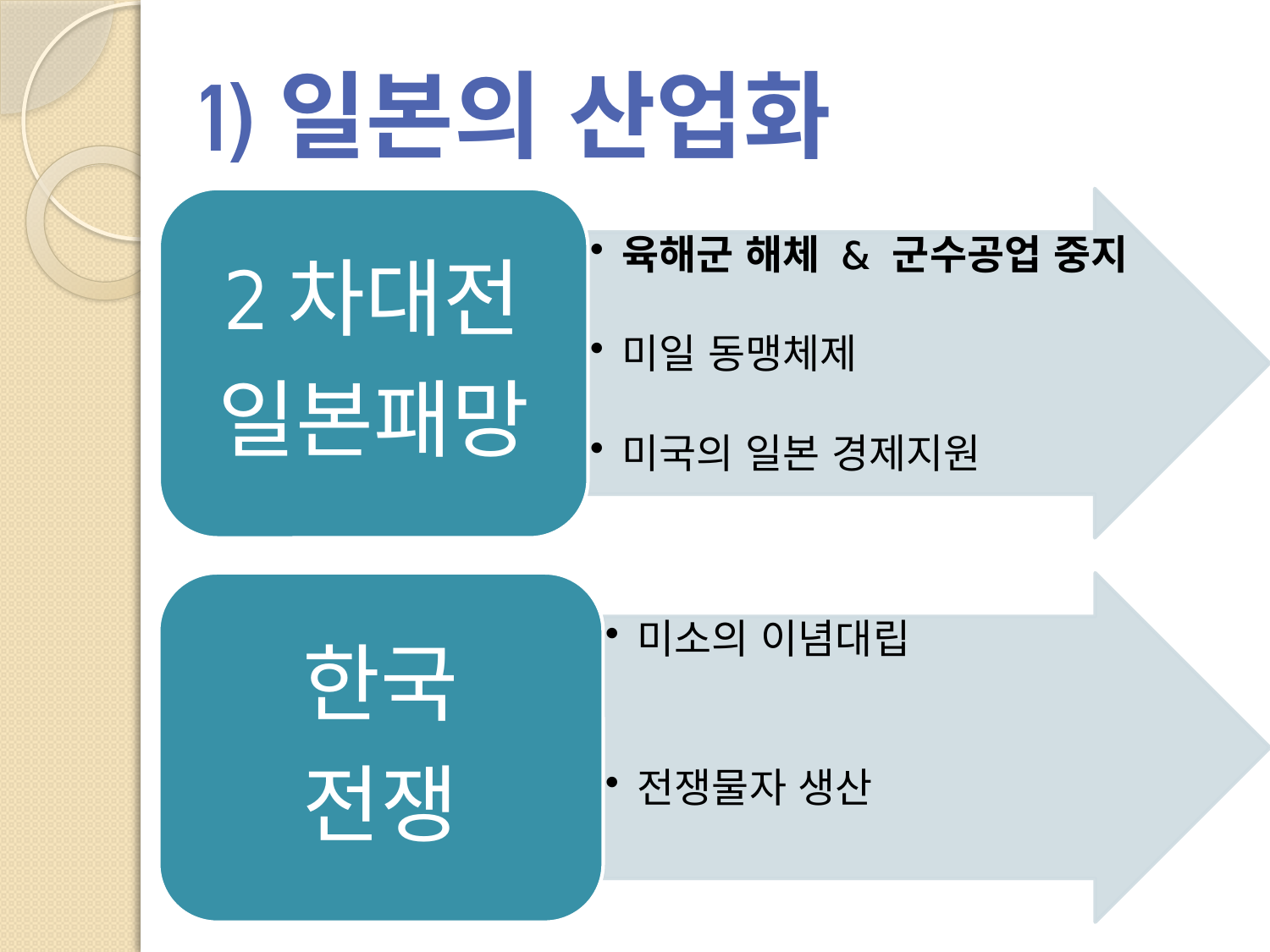

1)일본의 산업화

육해군 해체 & 군수공업 중지

미일 동맹체제

미국의 일본 경제지원
2차대전
일본패망
미소의 이념대립

전쟁물자 생산
한국
전쟁